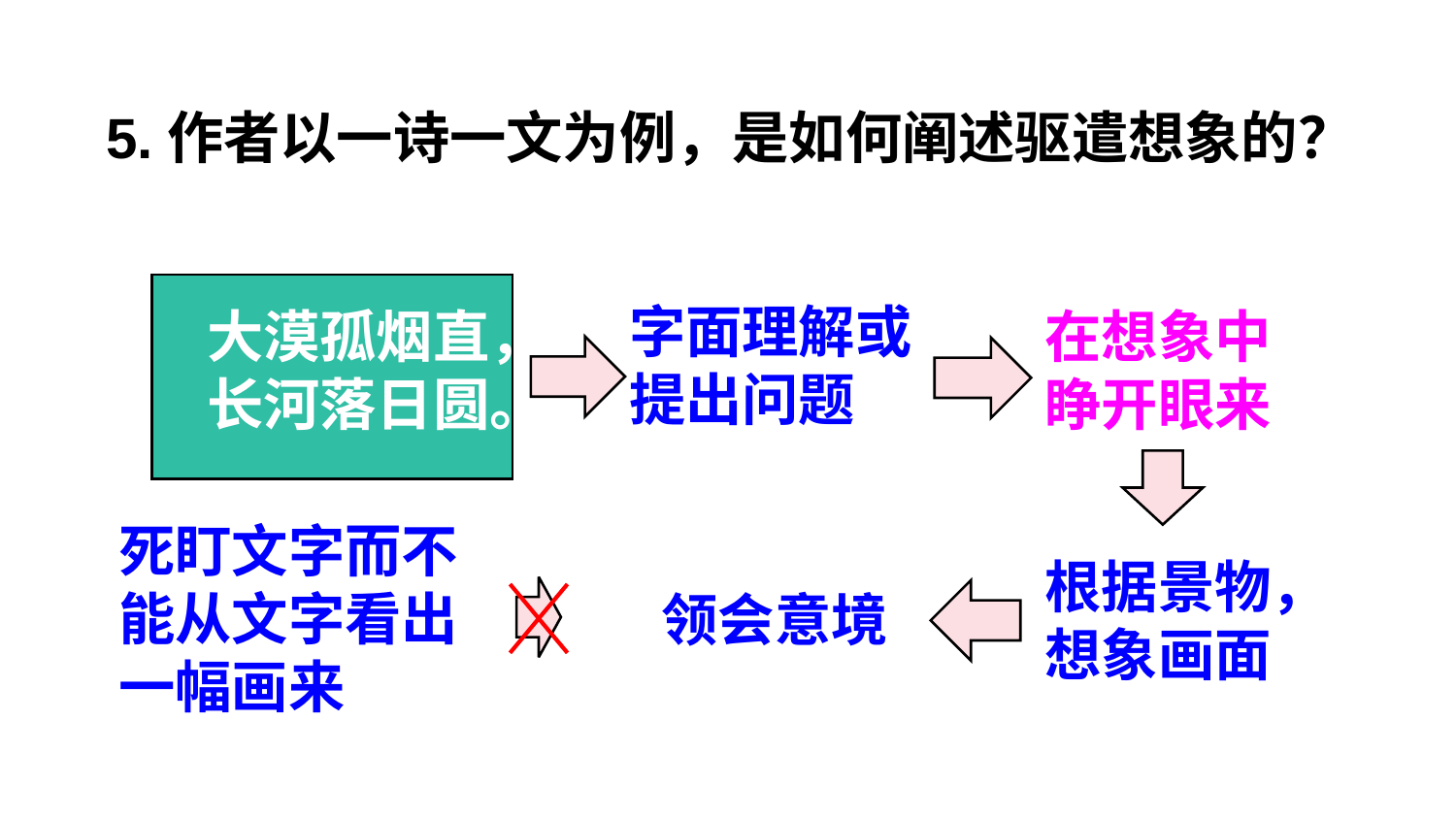

5.作者以一诗一文为例，是如何阐述驱遣想象的？

大漠孤烟直，长河落日圆。
字面理解或提出问题

在想象中睁开眼来

根据景物，想象画面
死盯文字而不能从文字看出一幅画来

领会意境